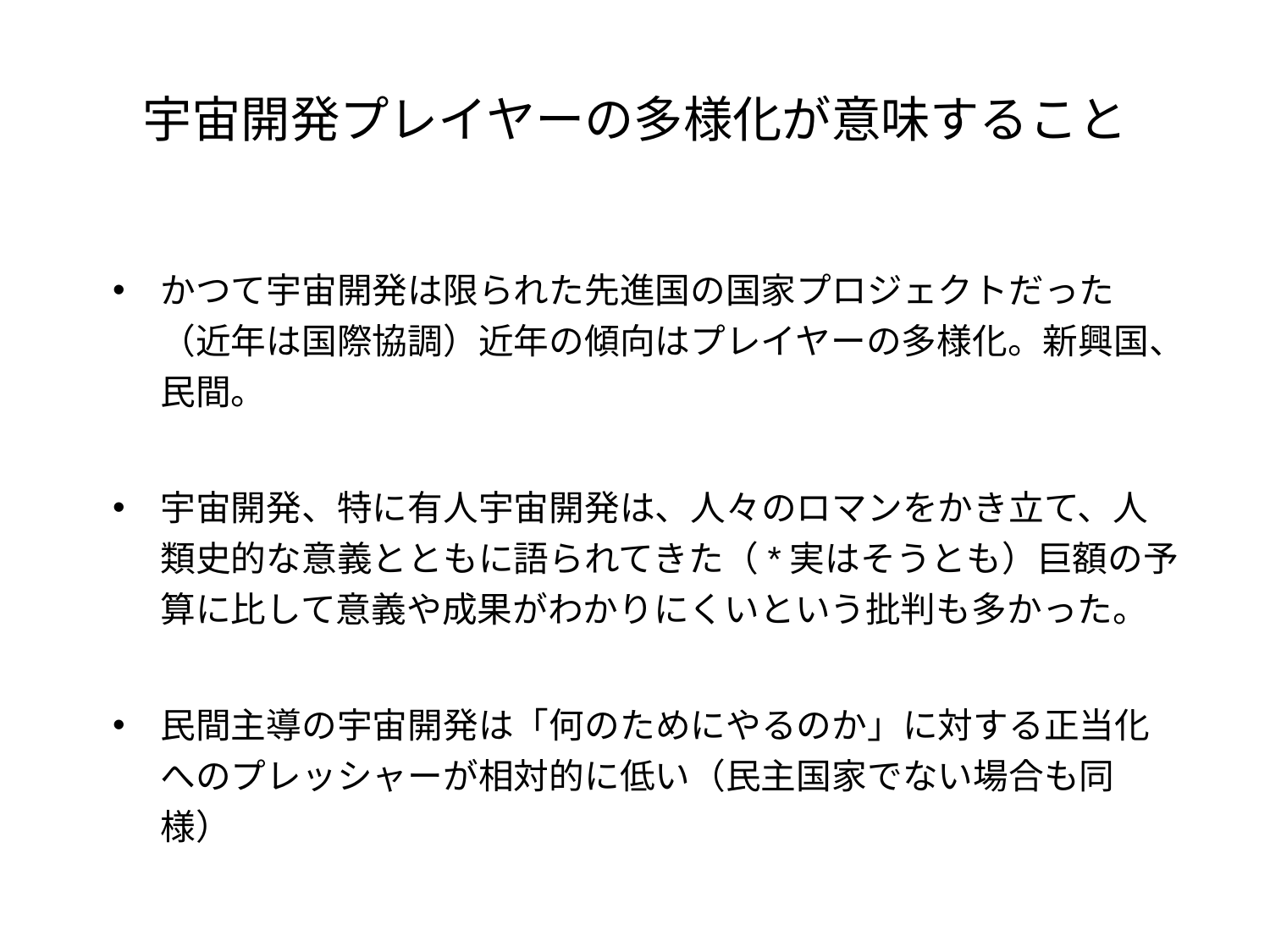

# 宇宙開発プレイヤーの多様化が意味すること

かつて宇宙開発は限られた先進国の国家プロジェクトだった（近年は国際協調）近年の傾向はプレイヤーの多様化。新興国、民間。

宇宙開発、特に有人宇宙開発は、人々のロマンをかき立て、人類史的な意義とともに語られてきた（*実はそうとも）巨額の予算に比して意義や成果がわかりにくいという批判も多かった。

民間主導の宇宙開発は「何のためにやるのか」に対する正当化へのプレッシャーが相対的に低い（民主国家でない場合も同様）